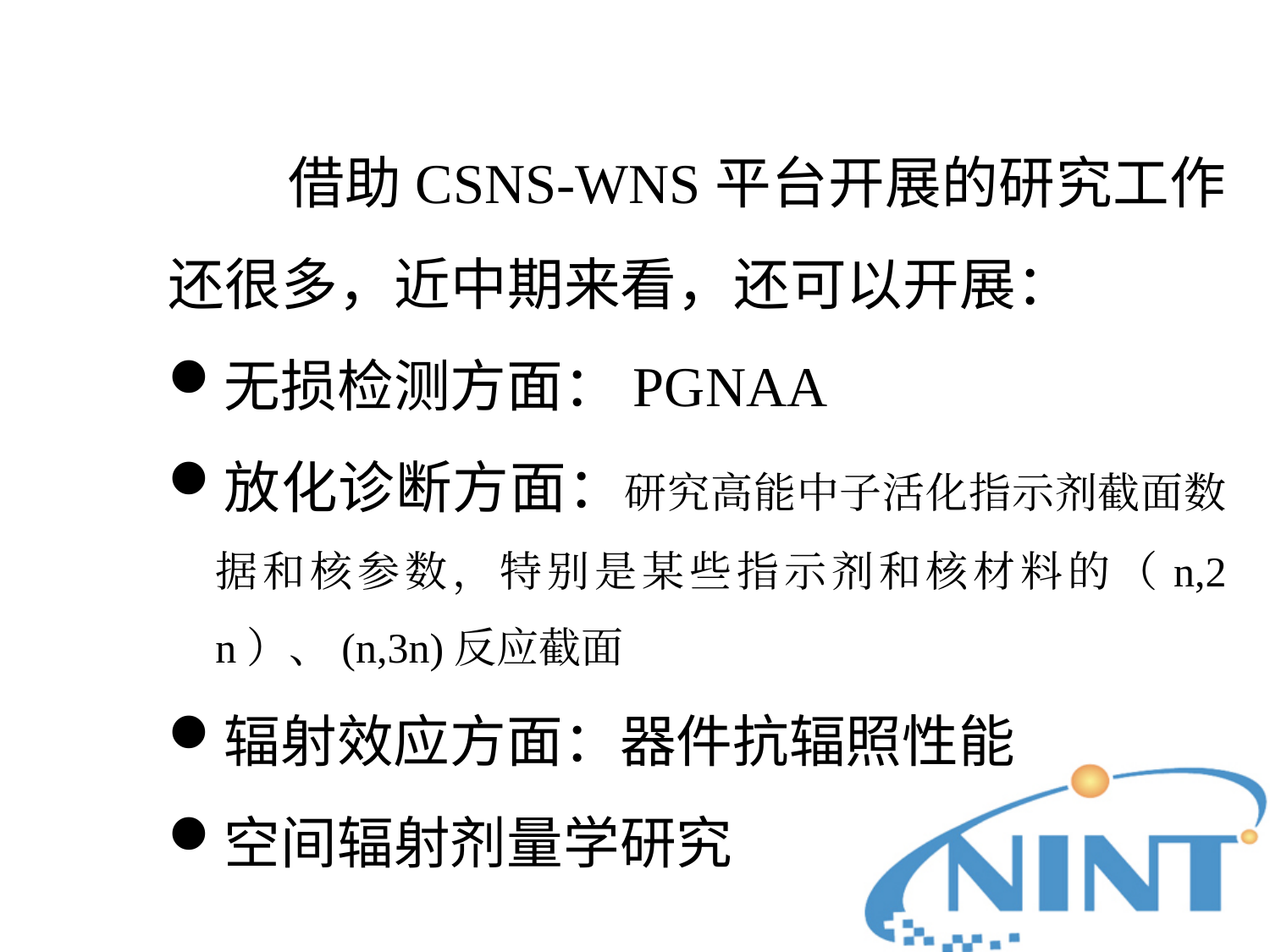

借助CSNS-WNS平台开展的研究工作还很多，近中期来看，还可以开展：
无损检测方面：PGNAA
放化诊断方面：研究高能中子活化指示剂截面数据和核参数，特别是某些指示剂和核材料的（n,2n）、(n,3n)反应截面
辐射效应方面：器件抗辐照性能
空间辐射剂量学研究